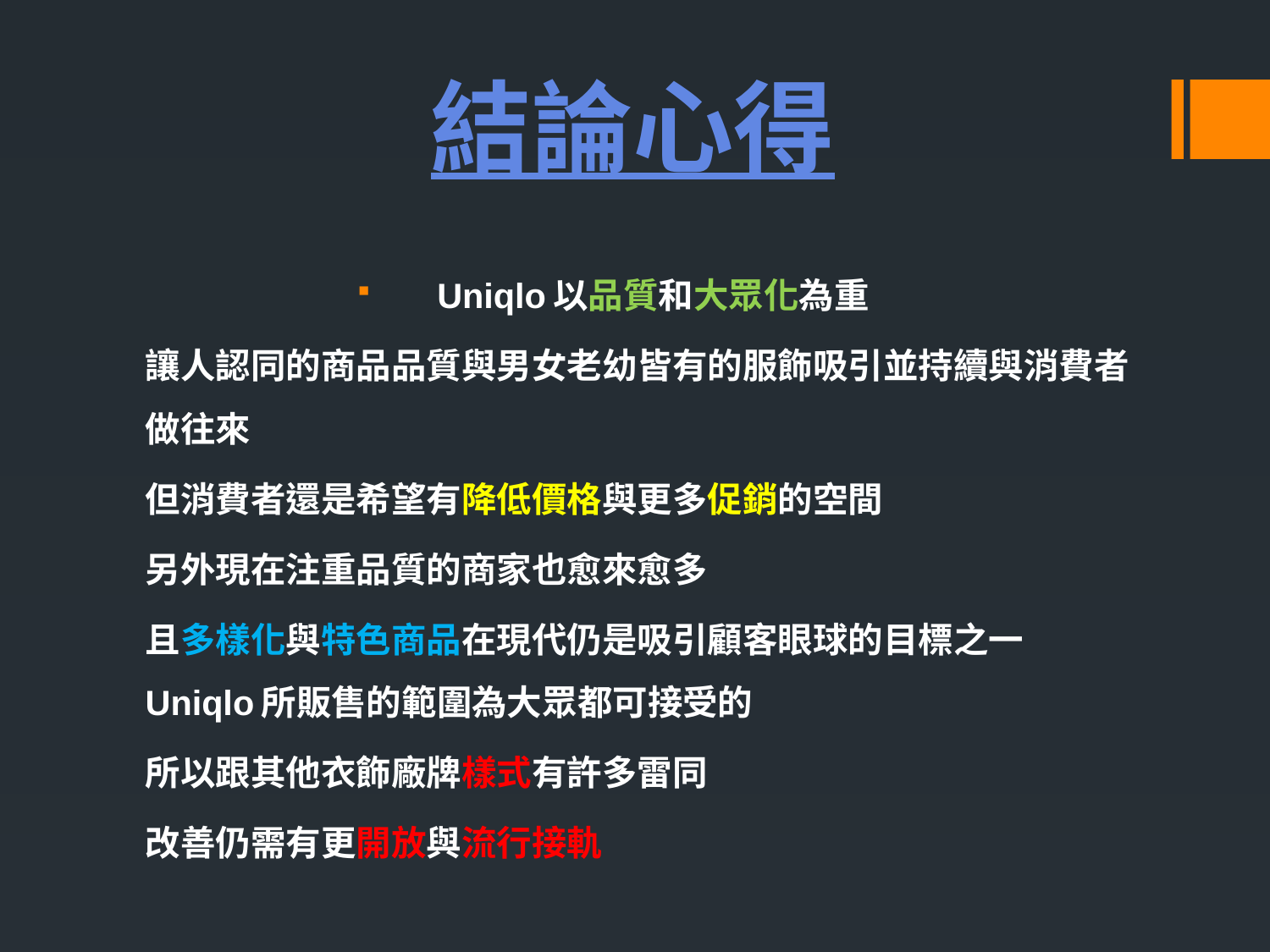

# 結論心得
 Uniqlo以品質和大眾化為重
讓人認同的商品品質與男女老幼皆有的服飾吸引並持續與消費者做往來
但消費者還是希望有降低價格與更多促銷的空間
另外現在注重品質的商家也愈來愈多
且多樣化與特色商品在現代仍是吸引顧客眼球的目標之一Uniqlo所販售的範圍為大眾都可接受的
所以跟其他衣飾廠牌樣式有許多雷同
改善仍需有更開放與流行接軌